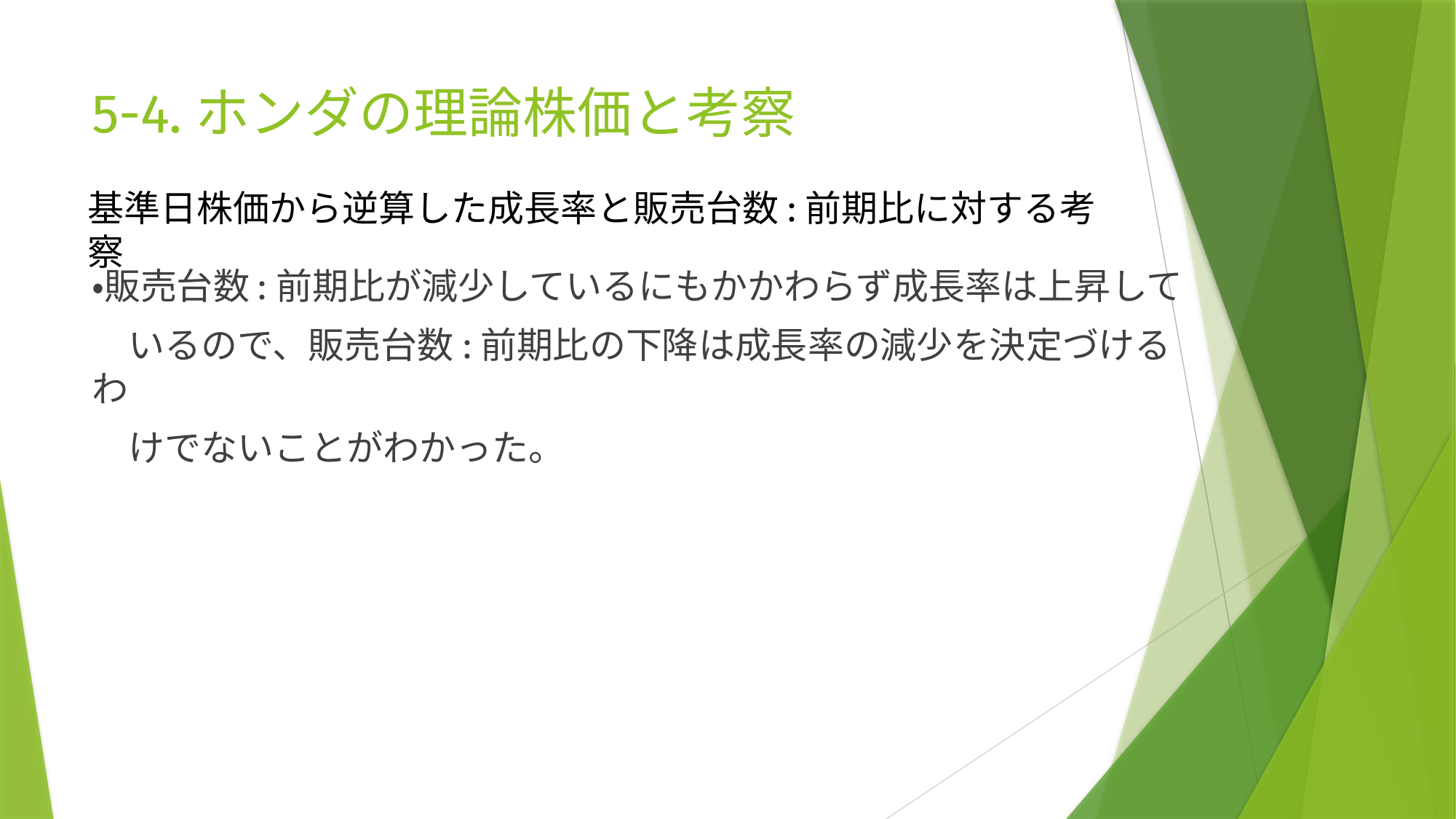

# 5-4.ホンダの理論株価と考察
基準日株価から逆算した成長率と販売台数:前期比に対する考察
・販売台数:前期比が減少しているにもかかわらず成長率は上昇して
　いるので、販売台数:前期比の下降は成長率の減少を決定づけるわ
　けでないことがわかった。